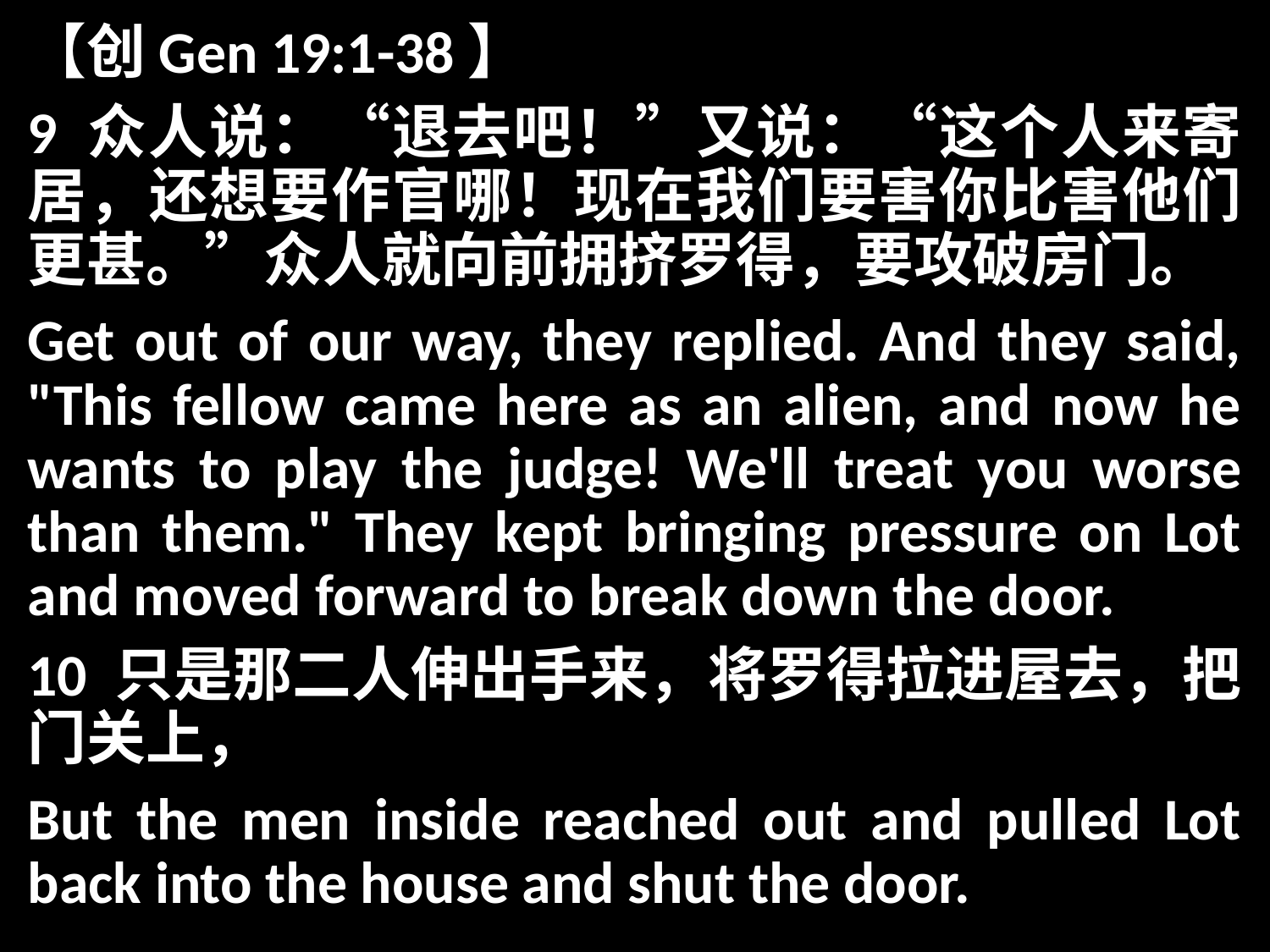

【创Gen 19:1-38】
9 众人说：“退去吧！”又说：“这个人来寄居，还想要作官哪！现在我们要害你比害他们更甚。”众人就向前拥挤罗得，要攻破房门。
Get out of our way, they replied. And they said, "This fellow came here as an alien, and now he wants to play the judge! We'll treat you worse than them." They kept bringing pressure on Lot and moved forward to break down the door.
10 只是那二人伸出手来，将罗得拉进屋去，把门关上，
But the men inside reached out and pulled Lot back into the house and shut the door.